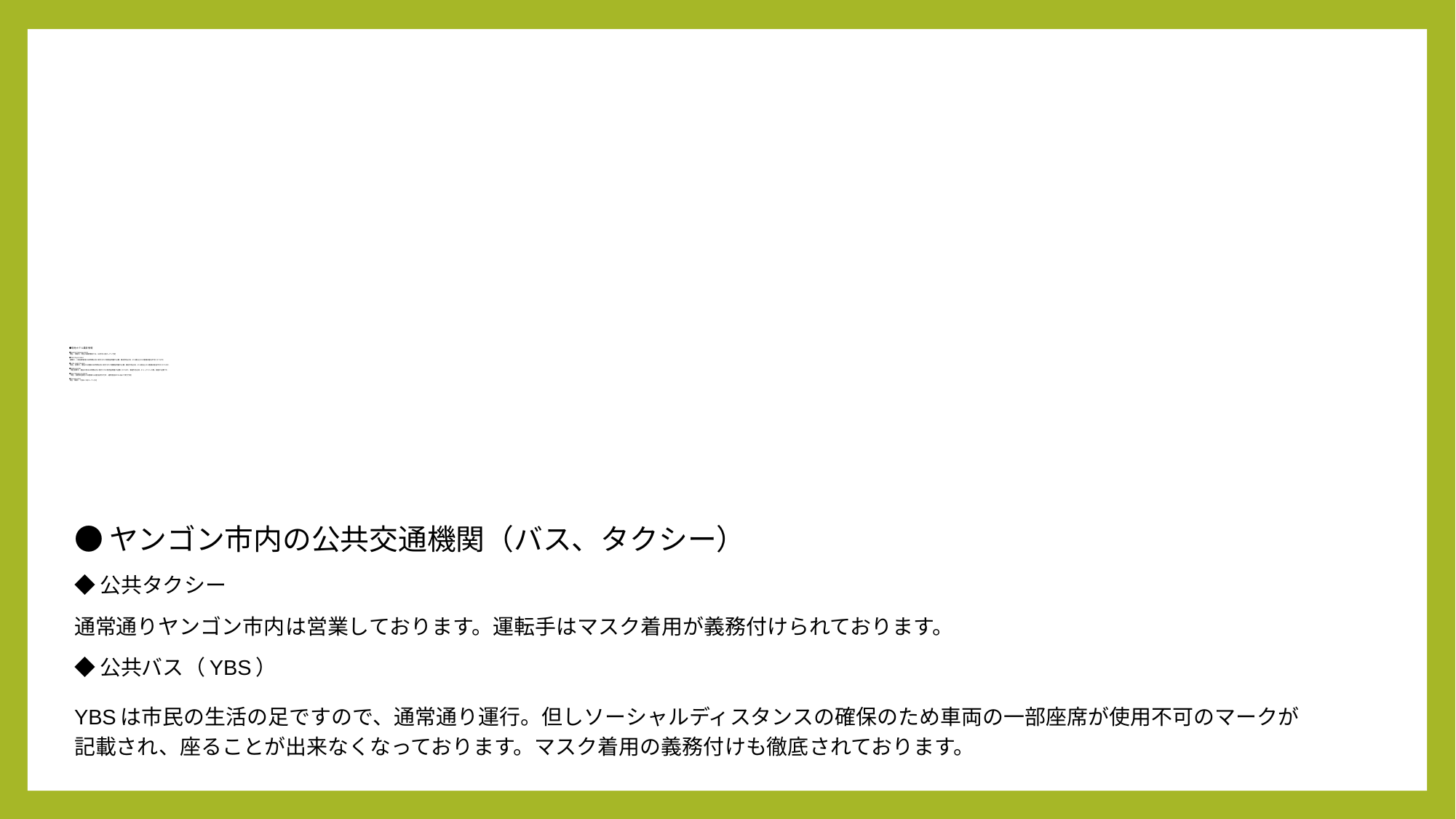

# ●現地ホテル最新情報 ◆Summit Parkview Hotel　　　　　　　　　　　　　　 現在、休館中。現在の最新情報では、08月中に再オープン予定 　　　　　　　　　 　 ◆Park Royal Hotel 　　　　　　　　　　　　　　　 営業中。ご宿泊希望者は48時間以内に発行された陰性証明書が必要。事前予約必須、37.8度以上のお客様は宿泊不可となります。 　　　　　　　　　　　　 ◆Lotte Hotel Yangon 現在、営業中。宿泊のお客様は24時間以内に発行された健康証明書が必要。事前予約必須、37.8度以上のお客様は宿泊不可となります。　 　　　　　　　　　　　　 ◆Sedona Hotel 　現在営業中。宿泊の際は24時間以内に発行された陰性証明書が必要となります。事前予約必須、チェックインの際、検温が必要です。 ◆Sule Shangri-La Hotel 現在、長期滞在契約のお客様のみ宿泊を受け付け。通常宿泊は7/15日より受付予定。 ◆Panorama Hotel 現在、休館中。7月頃より再オープン予定
●ヤンゴン市内の公共交通機関（バス、タクシー）
◆公共タクシー
通常通りヤンゴン市内は営業しております。運転手はマスク着用が義務付けられております。
◆公共バス（YBS）
YBSは市民の生活の足ですので、通常通り運行。但しソーシャルディスタンスの確保のため車両の一部座席が使用不可のマークが記載され、座ることが出来なくなっております。マスク着用の義務付けも徹底されております。